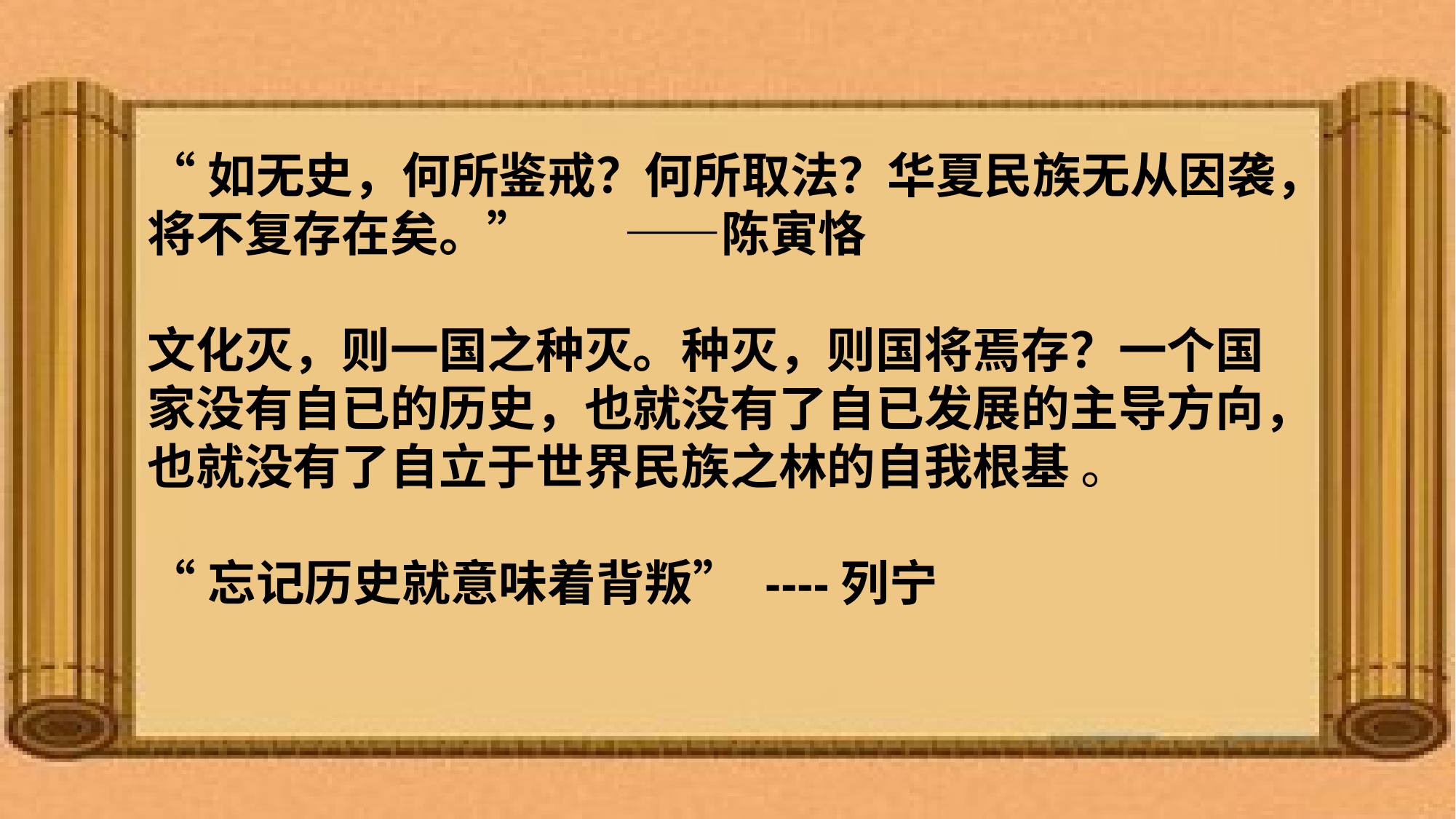

“如无史，何所鉴戒？何所取法？华夏民族无从因袭，将不复存在矣。”        ——陈寅恪

文化灭，则一国之种灭。种灭，则国将焉存？一个国家没有自已的历史，也就没有了自已发展的主导方向，也就没有了自立于世界民族之林的自我根基 。

“忘记历史就意味着背叛” ----列宁